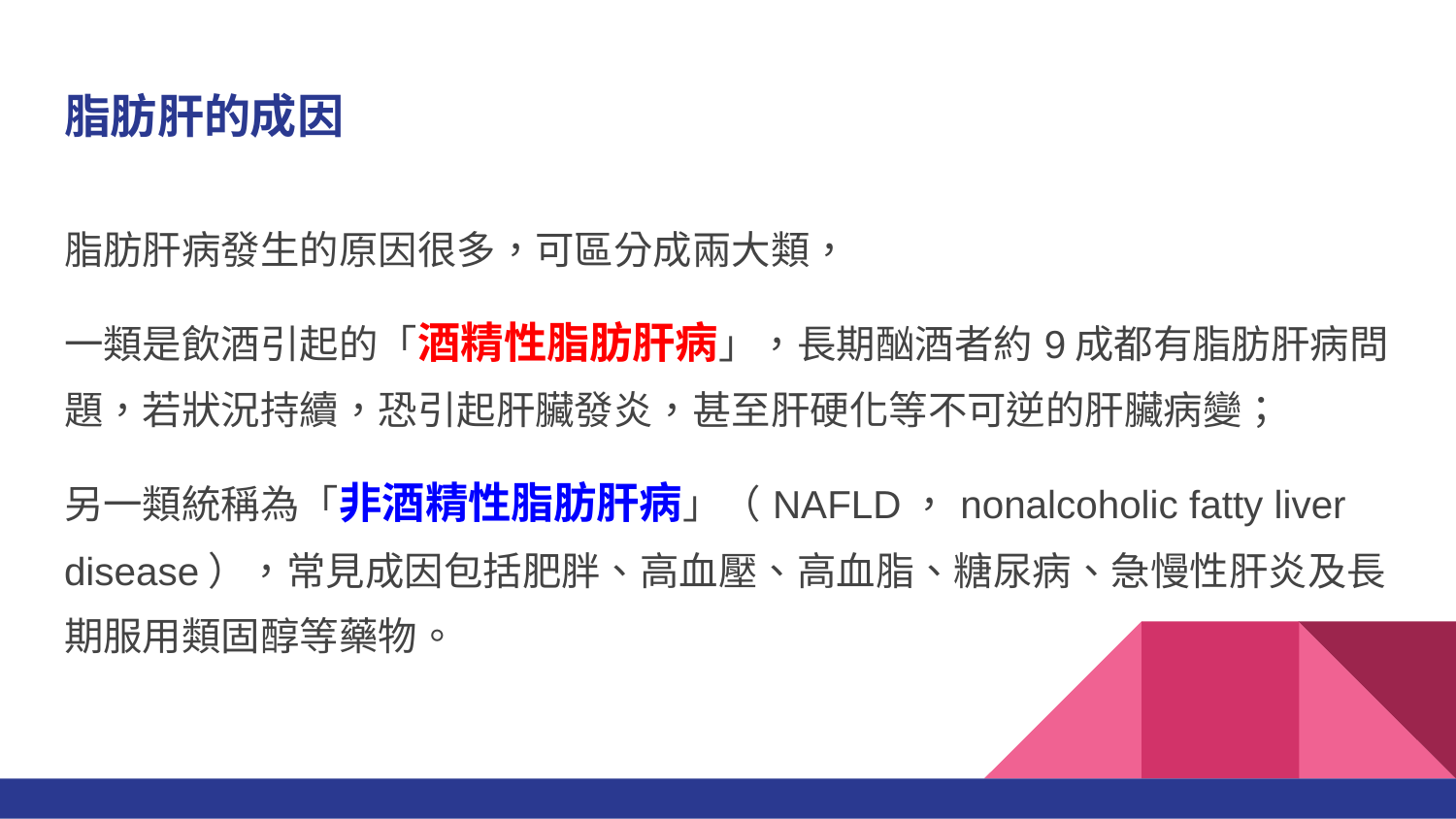

# 脂肪肝的成因
脂肪肝病發生的原因很多，可區分成兩大類，
一類是飲酒引起的「酒精性脂肪肝病」，長期酗酒者約9成都有脂肪肝病問題，若狀況持續，恐引起肝臟發炎，甚至肝硬化等不可逆的肝臟病變；
另一類統稱為「非酒精性脂肪肝病」（NAFLD，nonalcoholic fatty liver disease），常見成因包括肥胖、高血壓、高血脂、糖尿病、急慢性肝炎及長期服用類固醇等藥物。